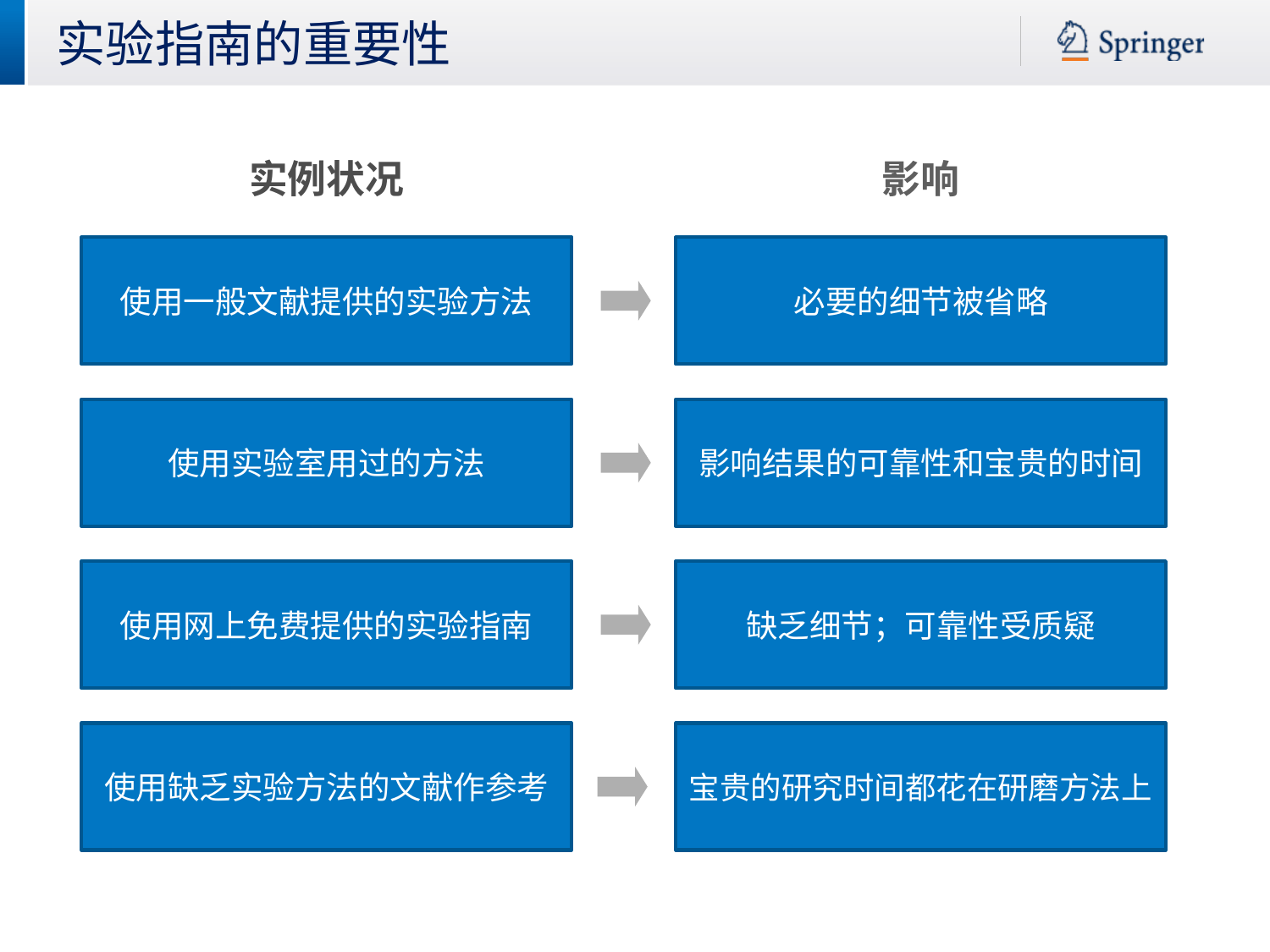

实验指南的重要性
实例状况
影响
使用一般文献提供的实验方法
必要的细节被省略

使用实验室用过的方法
影响结果的可靠性和宝贵的时间

使用网上免费提供的实验指南
缺乏细节；可靠性受质疑

使用缺乏实验方法的文献作参考
宝贵的研究时间都花在研磨方法上